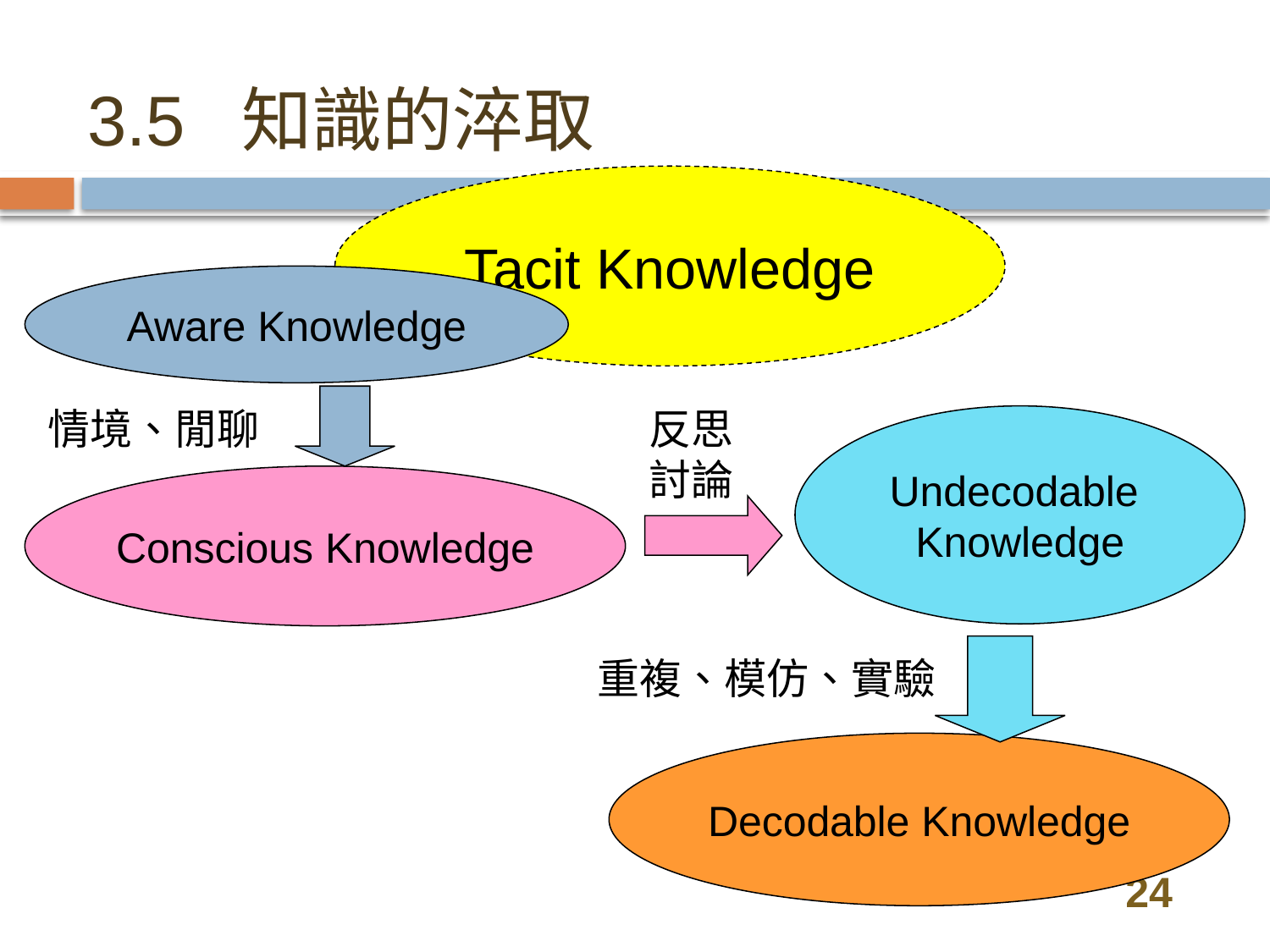

# 3.5  知識的淬取
Tacit Knowledge
Aware Knowledge

反思
討論
情境、閒聊
Undecodable
Knowledge
Conscious Knowledge

重複、模仿、實驗
Decodable Knowledge
24